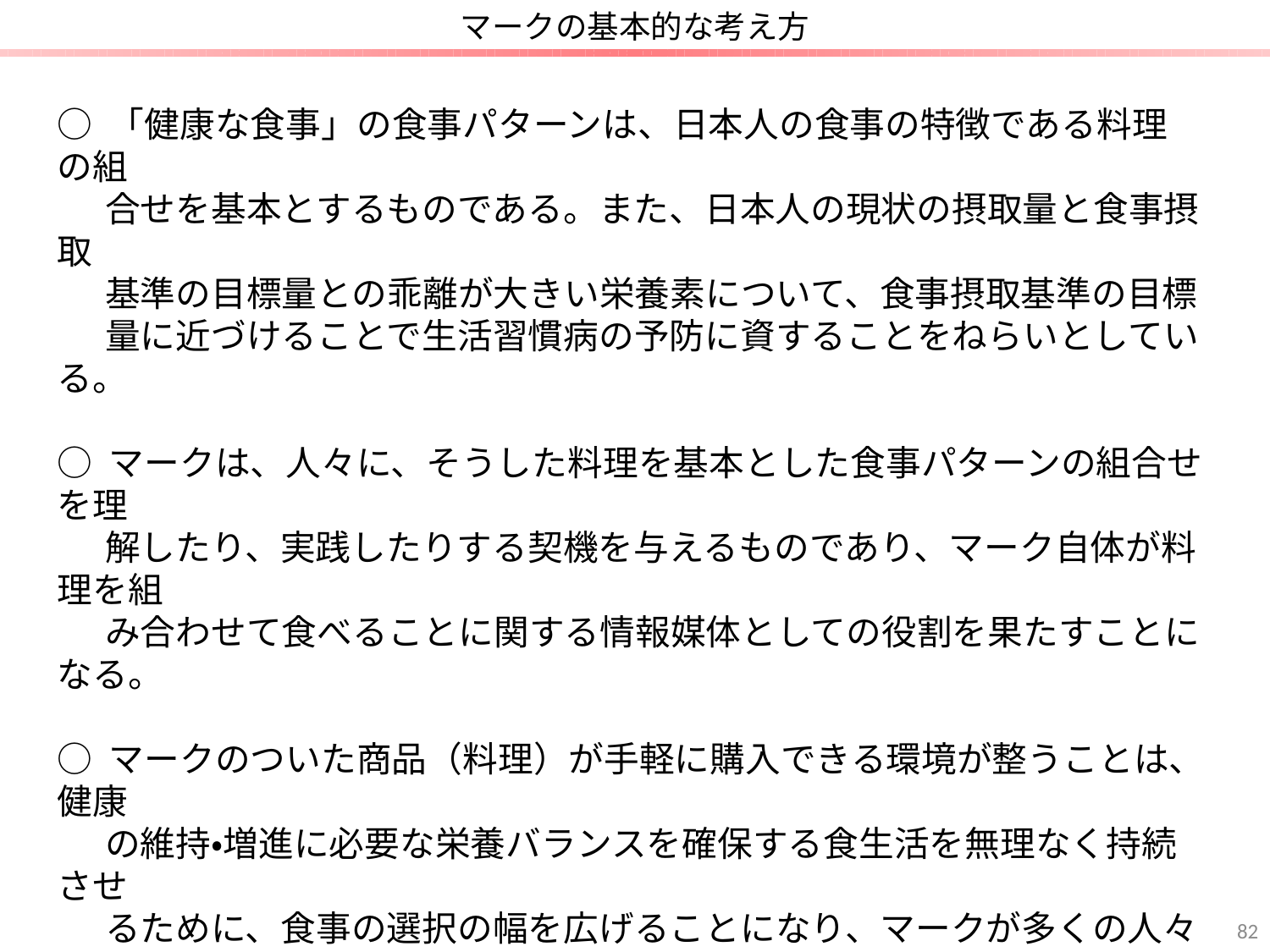

マークの基本的な考え方

○ 「健康な食事」の食事パターンは、日本人の食事の特徴である料理の組
     合せを基本とするものである。また、日本人の現状の摂取量と食事摂取
     基準の目標量との乖離が大きい栄養素について、食事摂取基準の目標
     量に近づけることで生活習慣病の予防に資することをねらいとしている。

○ マークは、人々に、そうした料理を基本とした食事パターンの組合せを理
     解したり、実践したりする契機を与えるものであり、マーク自体が料理を組
     み合わせて食べることに関する情報媒体としての役割を果たすことになる。

○ マークのついた商品（料理）が手軽に購入できる環境が整うことは、健康
     の維持・増進に必要な栄養バランスを確保する食生活を無理なく持続させ
     るために、食事の選択の幅を広げることになり、マークが多くの人々の目
      に触れることで「健康な食事」とは何かを社会に広げていくことにもなる。

○ なお、「健康な食事」の食事パターンに関する基準は、生活習慣病予防の
     一側面から策定されたものであり、マークの付かない料理が健康に資する
     ものではないという認識に陥らないよう十分な留意が必要である。
82